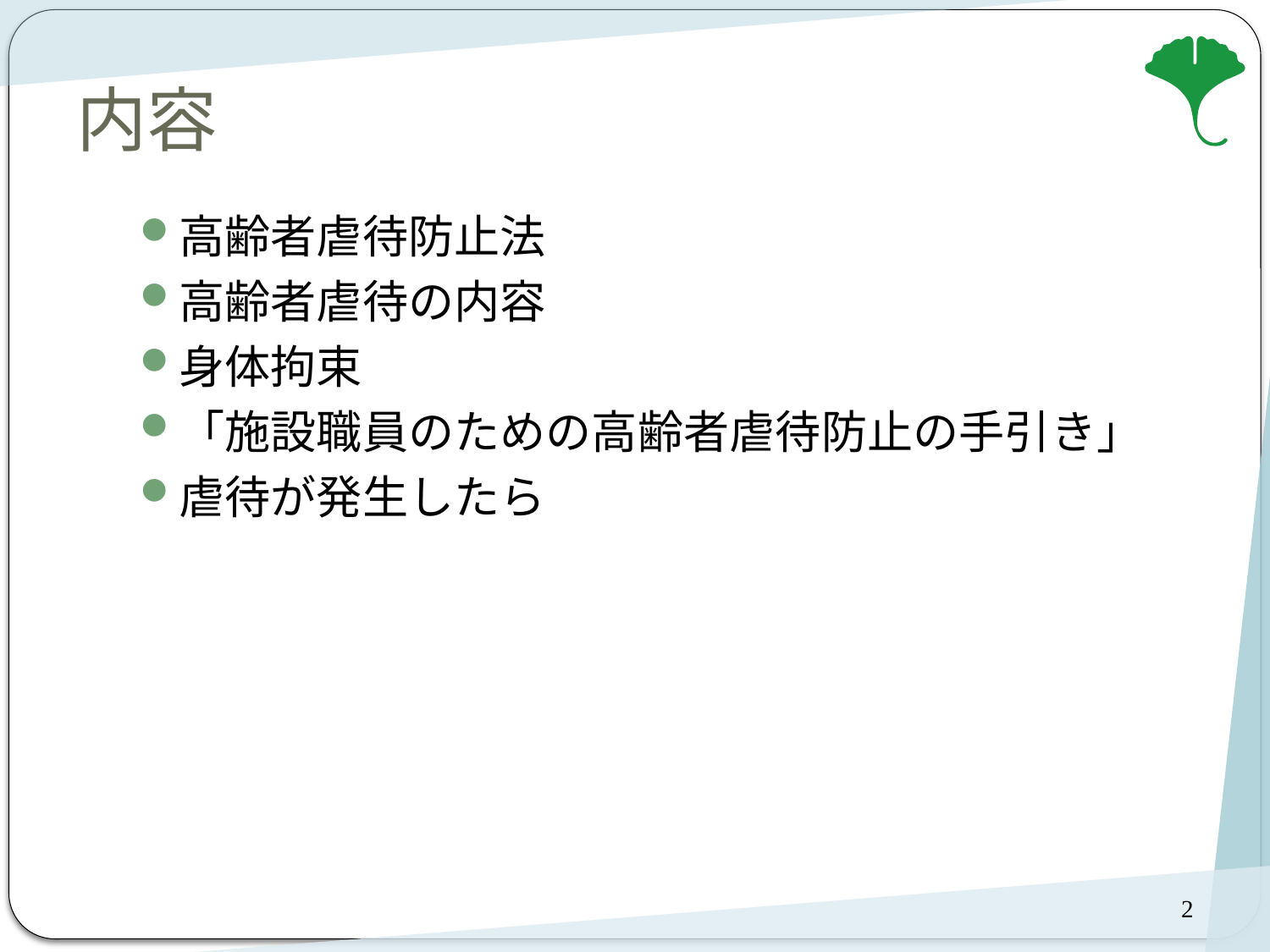

# 内容
高齢者虐待防止法
高齢者虐待の内容
身体拘束
「施設職員のための高齢者虐待防止の手引き」
虐待が発生したら

2